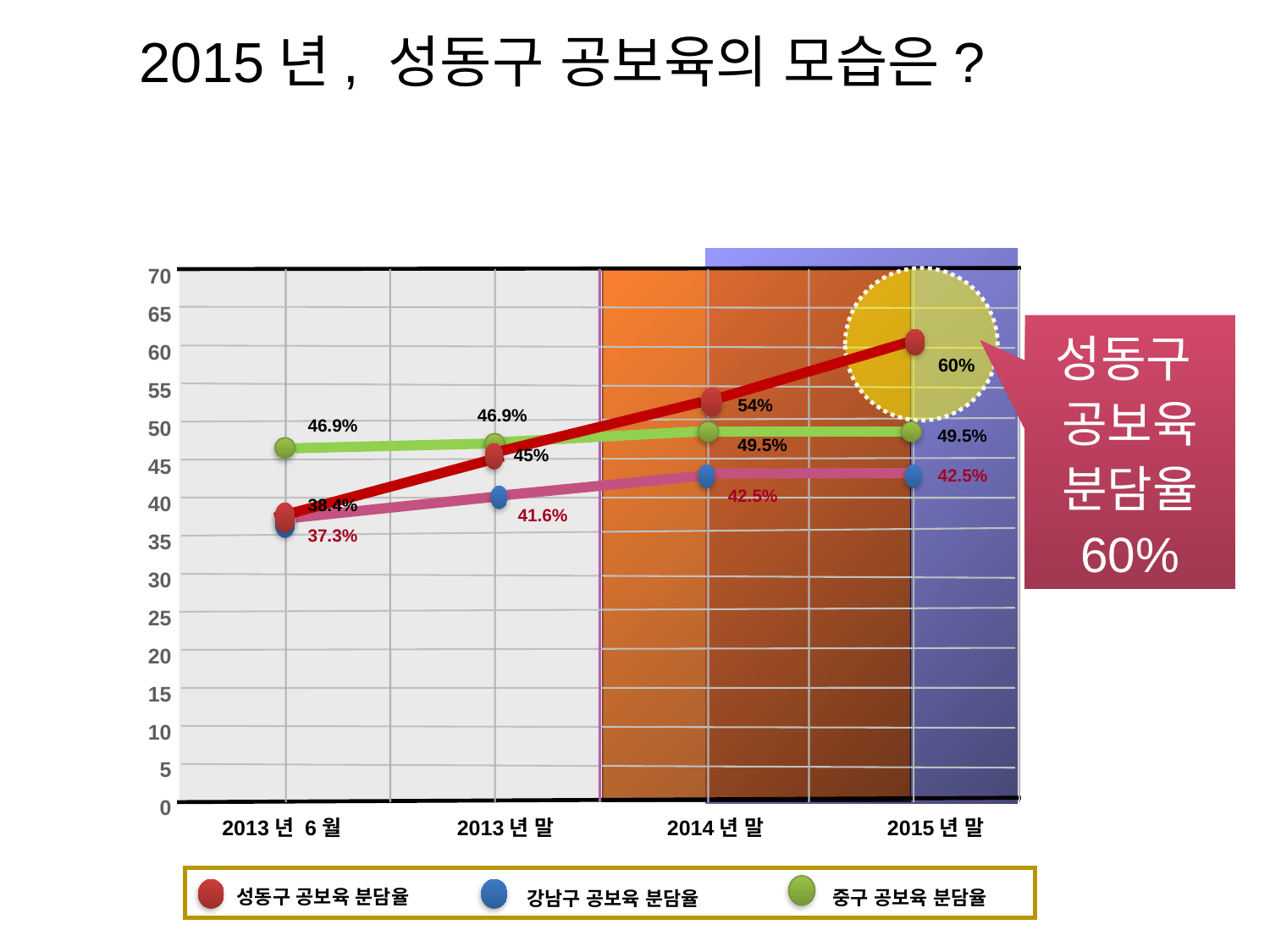

# 2015년, 성동구 공보육의 모습은?
7065
60
55
50
45
40
35
30
25
20
15
10
5
0

성동구
공보육 분담율 60%

60%

54%
46.9%

46.9%

49.5%

49.5%

45%

38.4%

42.5%

42.5%

41.6%

37.3%

2013년 6월
2013년 말
2014년 말
2015년 말

성동구 공보육 분담율
중구 공보육 분담율
강남구 공보육 분담율